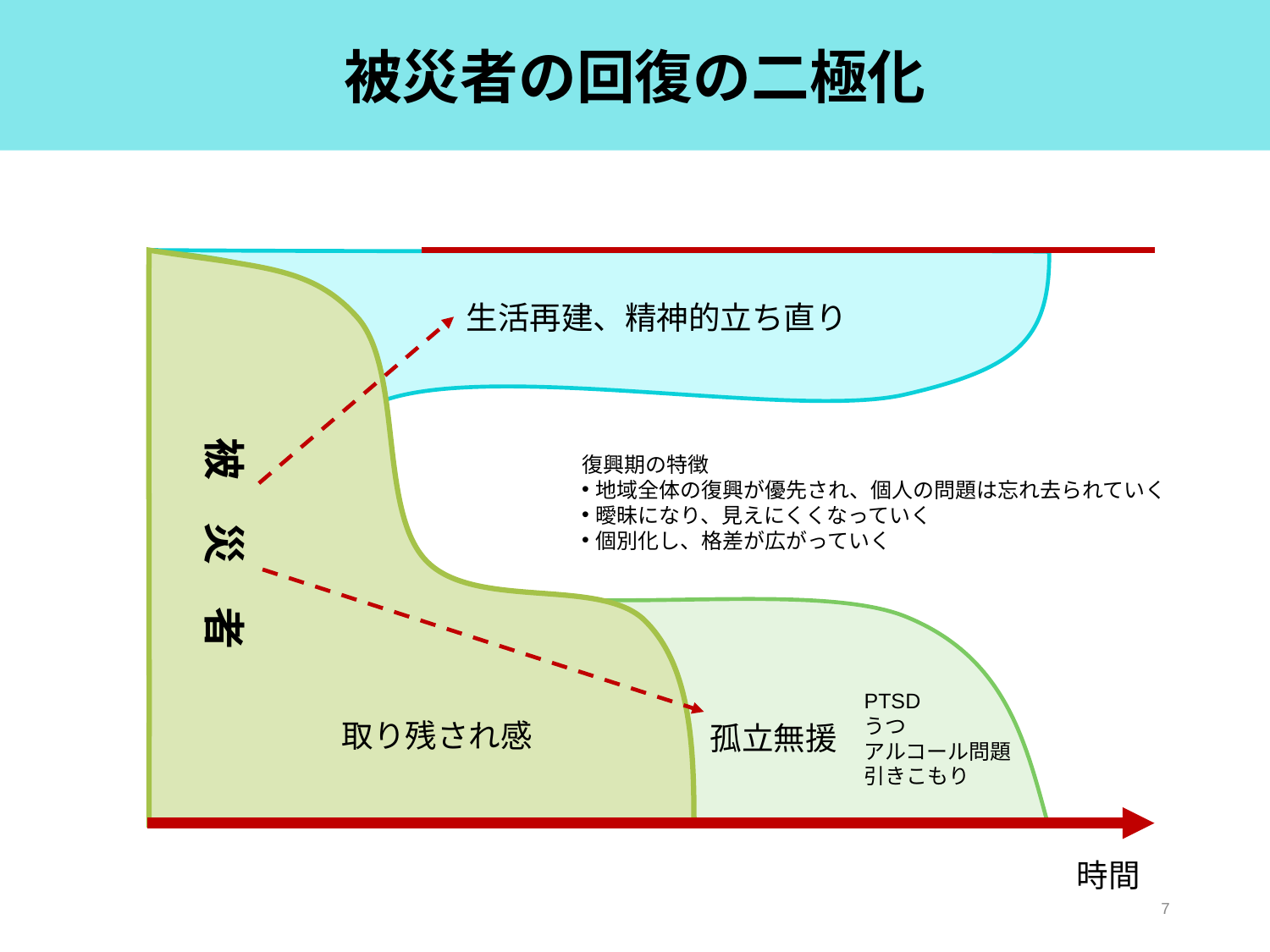

# 被災者の回復の二極化

生活再建、精神的立ち直り
被　災　者
復興期の特徴
地域全体の復興が優先され、個人の問題は忘れ去られていく
曖昧になり、見えにくくなっていく
個別化し、格差が広がっていく
PTSD
うつ
アルコール問題
引きこもり
取り残され感
孤立無援
時間
7